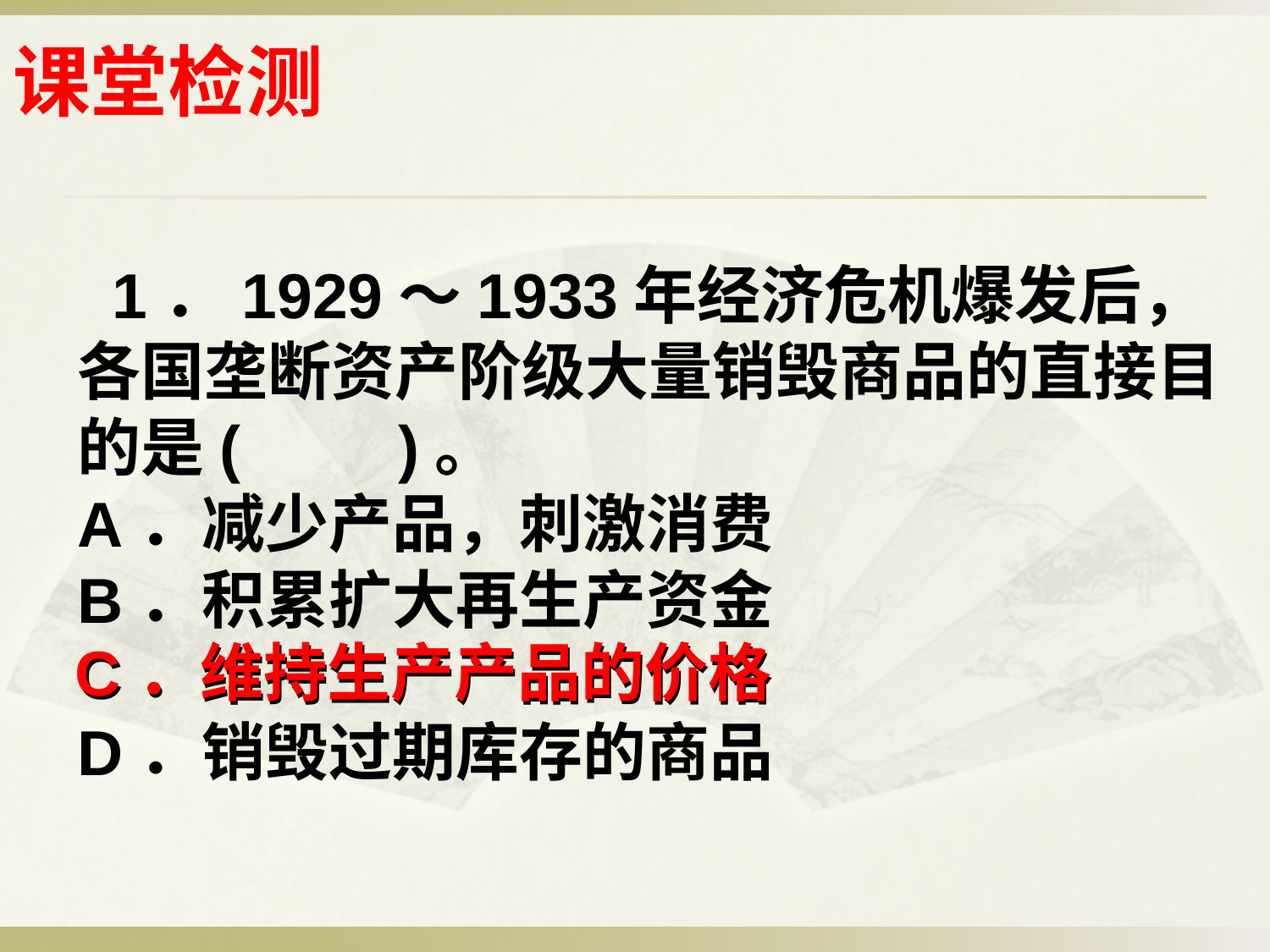

# 课堂检测
  1．1929～1933年经济危机爆发后，各国垄断资产阶级大量销毁商品的直接目的是(　　)。
A．减少产品，刺激消费
B．积累扩大再生产资金
C．维持生产产品的价格
D．销毁过期库存的商品
C．维持生产产品的价格